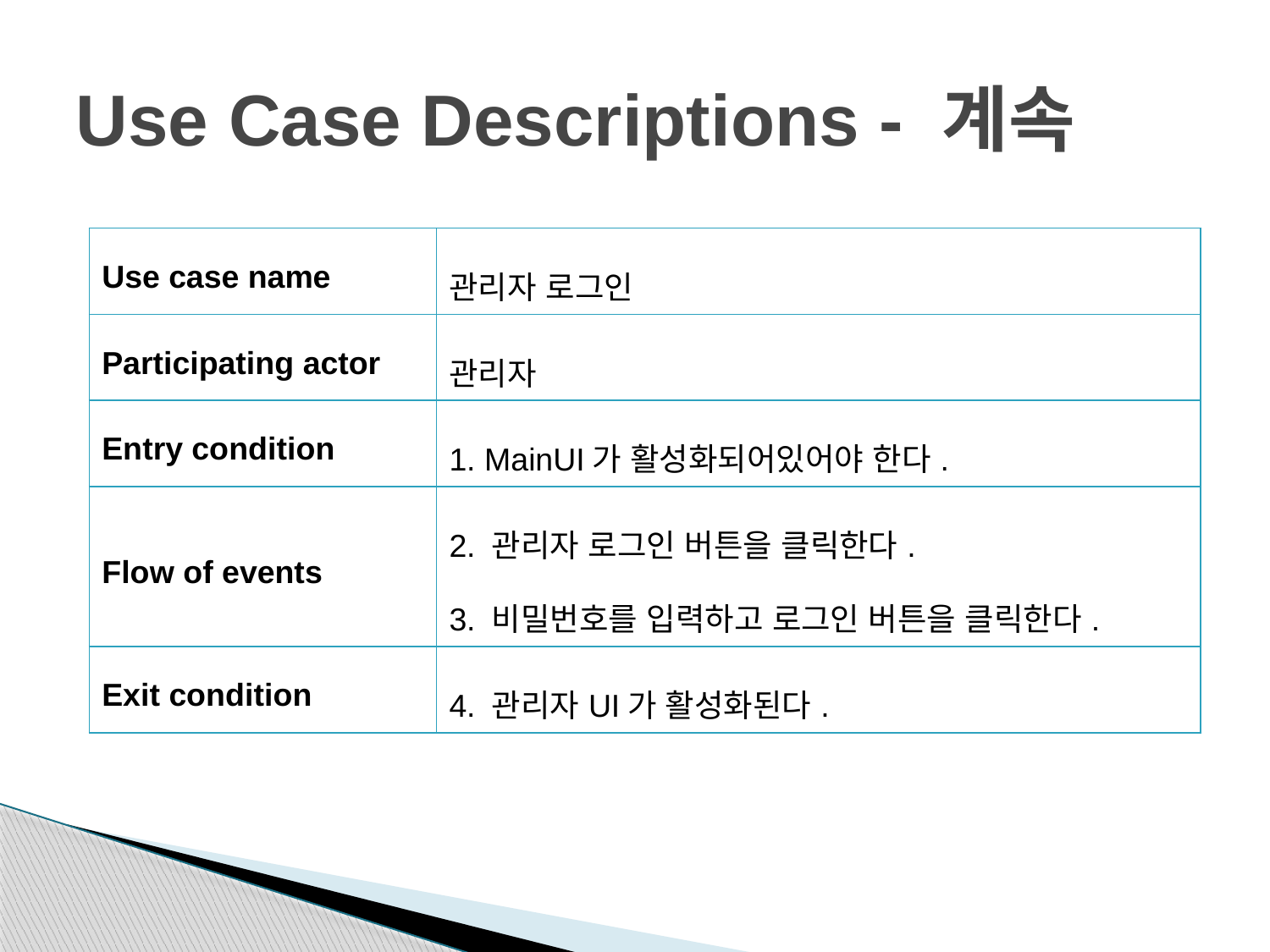

# Use Case Descriptions - 계속
| Use case name | 관리자 로그인 |
| --- | --- |
| Participating actor | 관리자 |
| Entry condition | 1. MainUI가 활성화되어있어야 한다. |
| Flow of events | 2. 관리자 로그인 버튼을 클릭한다. 3. 비밀번호를 입력하고 로그인 버튼을 클릭한다. |
| Exit condition | 4. 관리자UI가 활성화된다. |